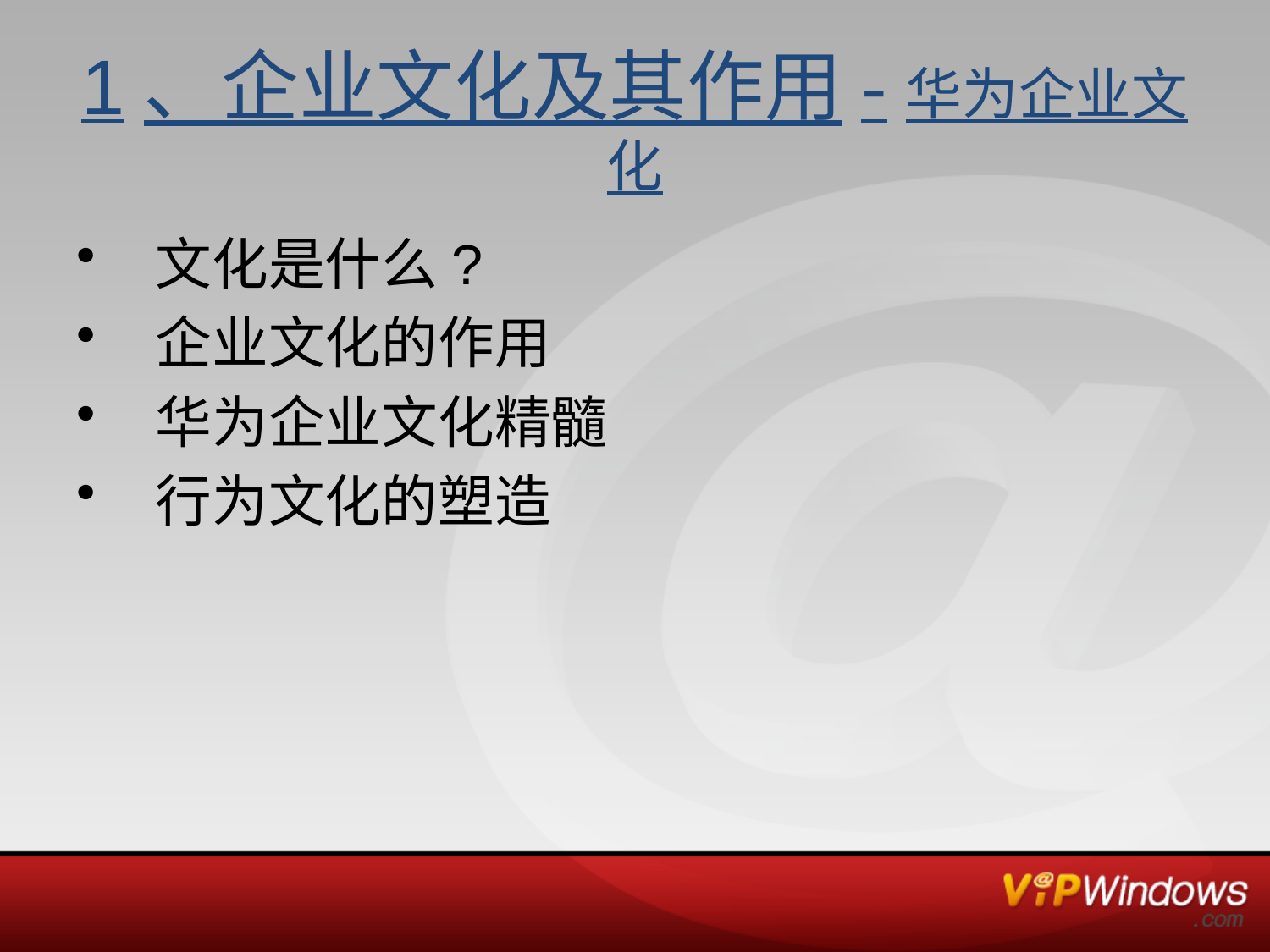

# 1、企业文化及其作用-华为企业文化
文化是什么?
企业文化的作用
华为企业文化精髓
行为文化的塑造